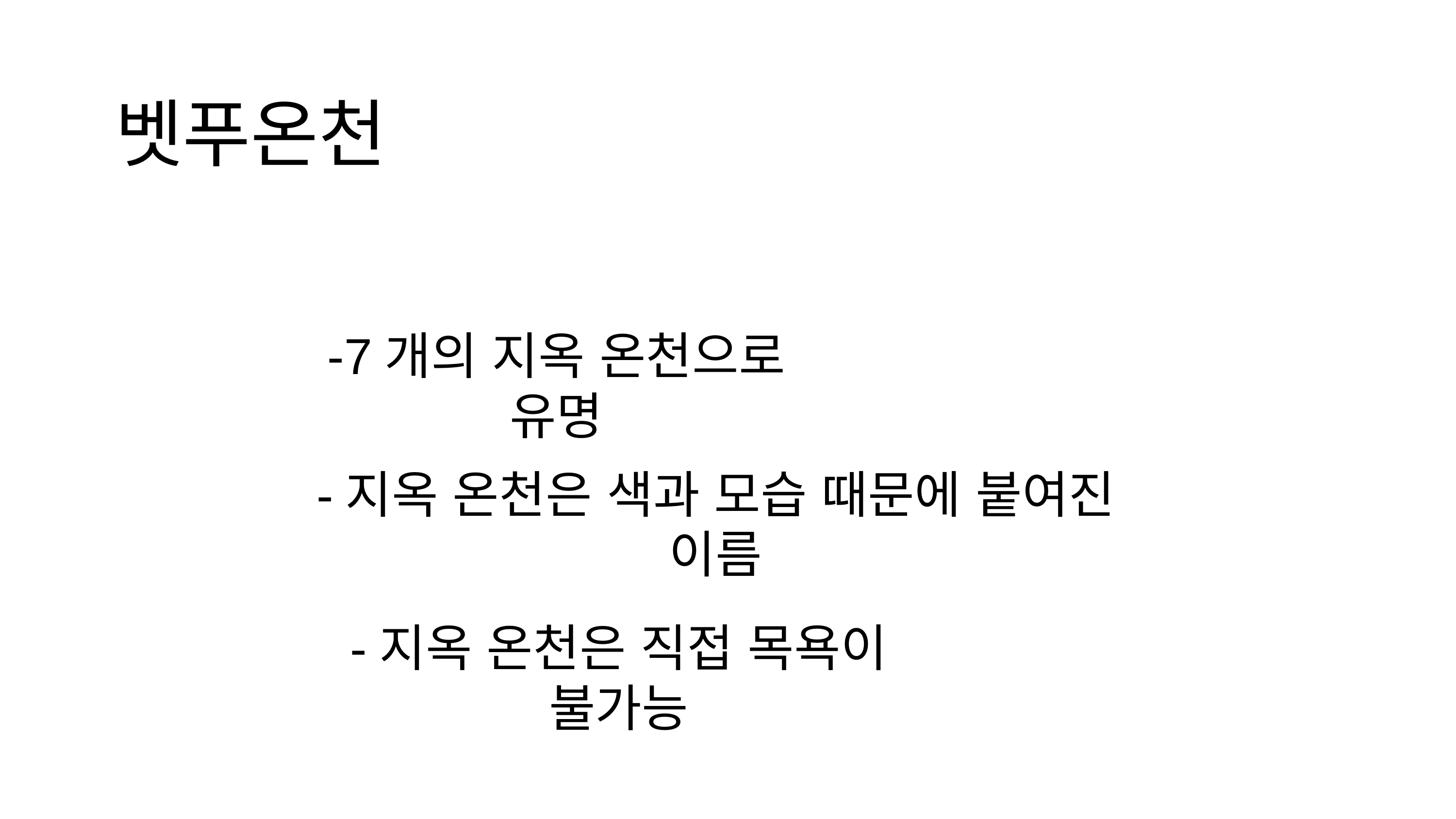

벳푸온천
-7개의 지옥 온천으로 유명
-지옥 온천은 색과 모습 때문에 붙여진 이름
-지옥 온천은 직접 목욕이 불가능